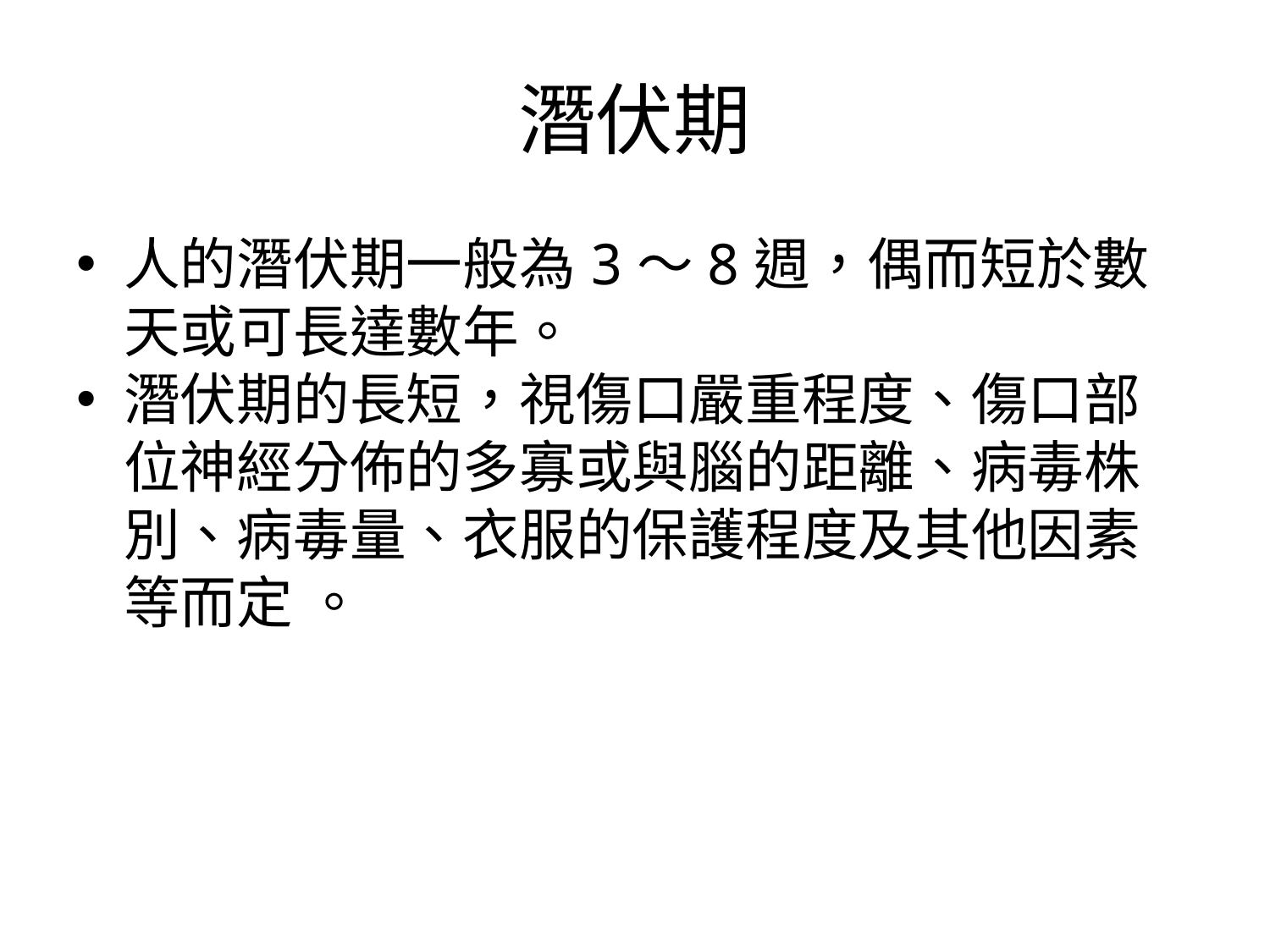

# 潛伏期
人的潛伏期一般為3～8週，偶而短於數天或可長達數年。
潛伏期的長短，視傷口嚴重程度、傷口部位神經分佈的多寡或與腦的距離、病毒株別、病毒量、衣服的保護程度及其他因素等而定 。